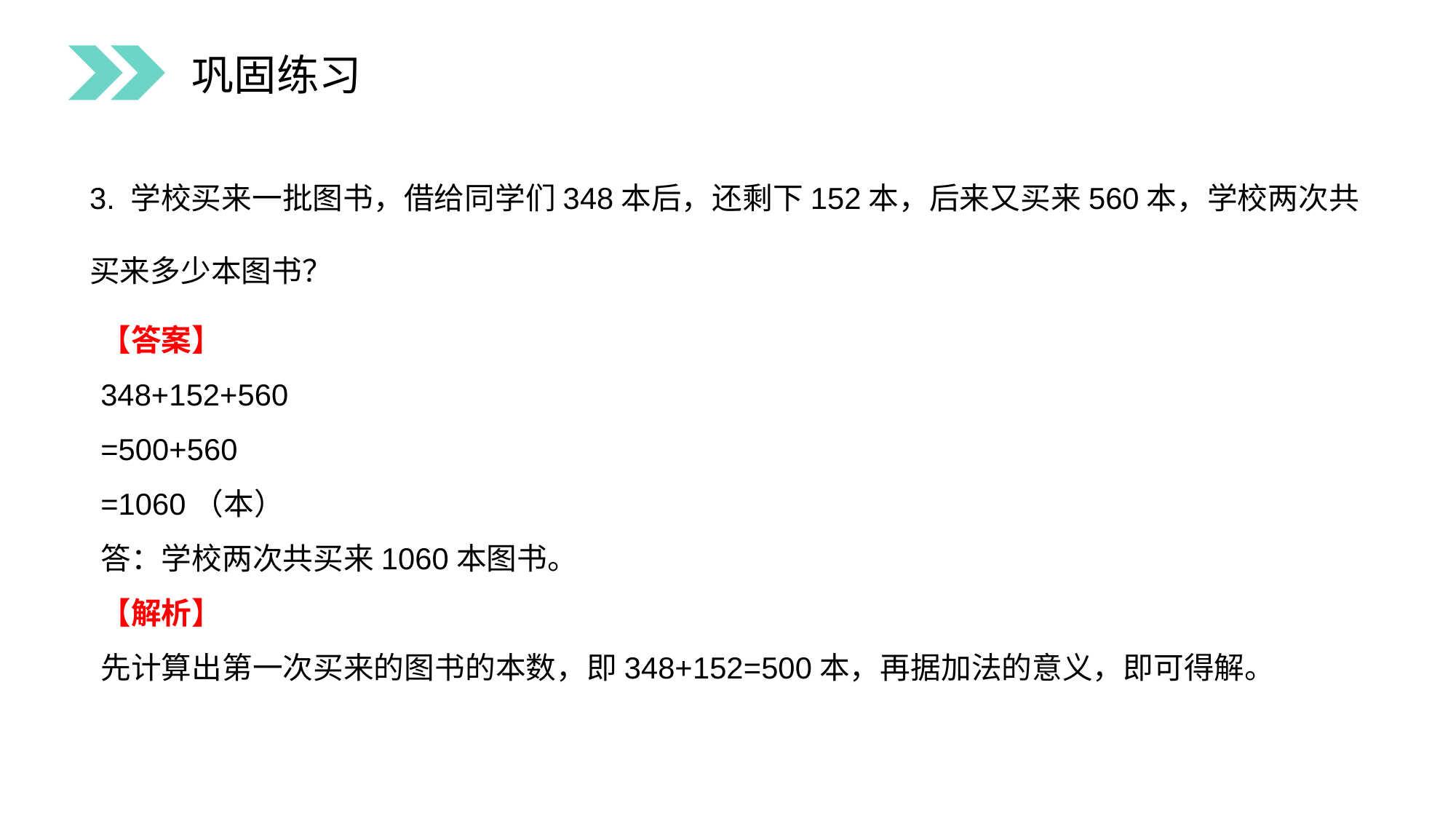

巩固练习
3. 学校买来一批图书，借给同学们348本后，还剩下152本，后来又买来560本，学校两次共买来多少本图书？
【答案】
348+152+560
=500+560
=1060（本）
答：学校两次共买来1060本图书。
【解析】
先计算出第一次买来的图书的本数，即348+152=500本，再据加法的意义，即可得解。